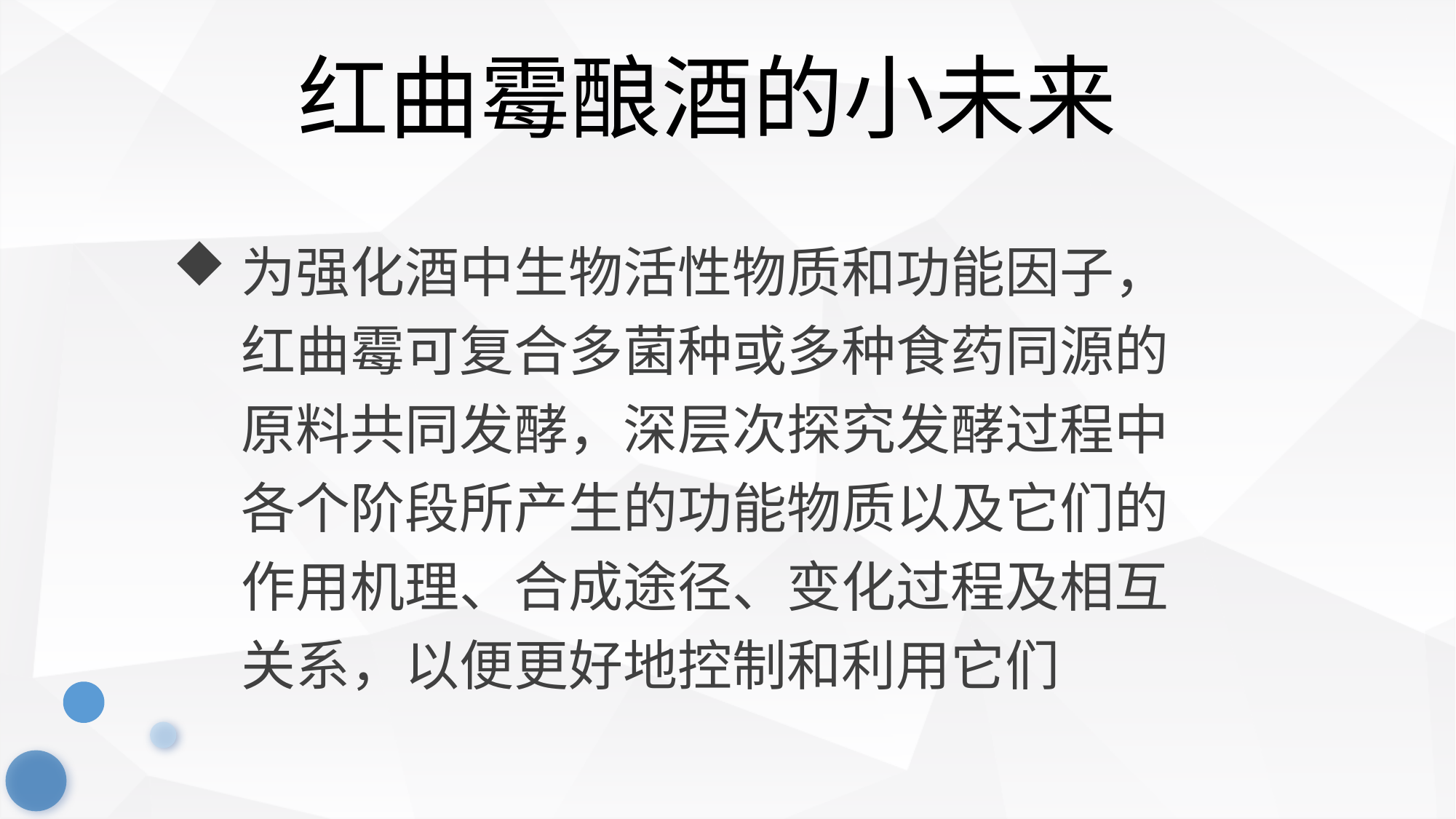

红曲霉酿酒的小未来
为强化酒中生物活性物质和功能因子，红曲霉可复合多菌种或多种食药同源的原料共同发酵，深层次探究发酵过程中各个阶段所产生的功能物质以及它们的作用机理、合成途径、变化过程及相互关系，以便更好地控制和利用它们